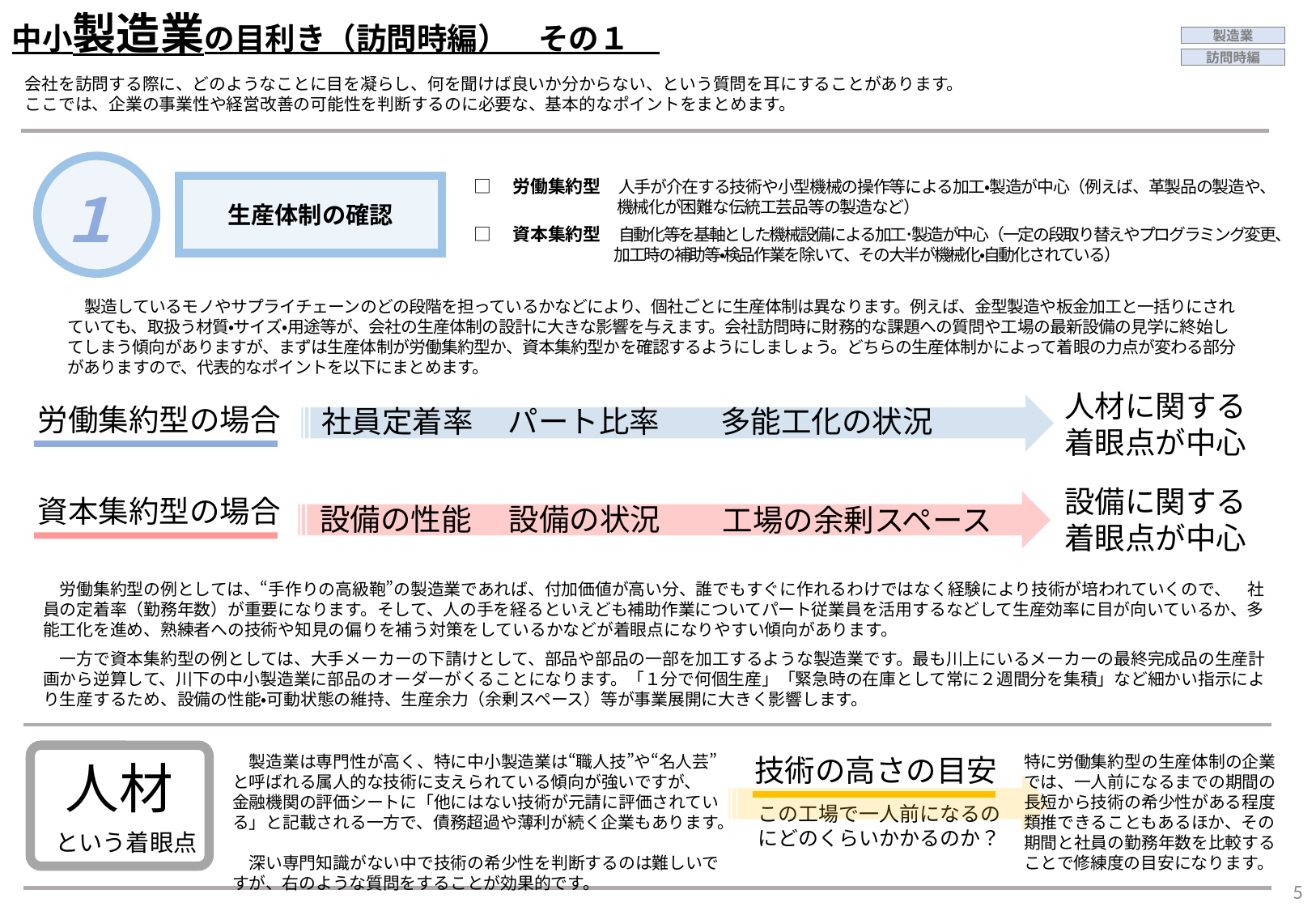

中小製造業の目利き（訪問時編）　その１
製造業
訪問時編
会社を訪問する際に、どのようなことに目を凝らし、何を聞けば良いか分からない、という質問を耳にすることがあります。ここでは、企業の事業性や経営改善の可能性を判断するのに必要な、基本的なポイントをまとめます。

１
□　労働集約型　人手が介在する技術や小型機械の操作等による加工・製造が中心（例えば、革製品の製造や、
　　　　　　　　　機械化が困難な伝統工芸品等の製造など）
生産体制の確認
□　資本集約型　自動化等を基軸とした機械設備による加工･製造が中心（一定の段取り替えやプログラミング変更、
　　　　　　　　　  加工時の補助等・検品作業を除いて、その大半が機械化・自動化されている）
　製造しているモノやサプライチェーンのどの段階を担っているかなどにより、個社ごとに生産体制は異なります。例えば、金型製造や板金加工と一括りにされていても、取扱う材質・サイズ・用途等が、会社の生産体制の設計に大きな影響を与えます。会社訪問時に財務的な課題への質問や工場の最新設備の見学に終始してしまう傾向がありますが、まずは生産体制が労働集約型か、資本集約型かを確認するようにしましょう。どちらの生産体制かによって着眼の力点が変わる部分がありますので、代表的なポイントを以下にまとめます。
人材に関する
着眼点が中心

労働集約型の場合
社員定着率
パート比率
多能工化の状況
設備に関する
着眼点が中心
資本集約型の場合

設備の性能
設備の状況
工場の余剰スペース
　労働集約型の例としては、“手作りの高級鞄”の製造業であれば、付加価値が高い分、誰でもすぐに作れるわけではなく経験により技術が培われていくので、　社員の定着率（勤務年数）が重要になります。そして、人の手を経るといえども補助作業についてパート従業員を活用するなどして生産効率に目が向いているか、多能工化を進め、熟練者への技術や知見の偏りを補う対策をしているかなどが着眼点になりやすい傾向があります。

　一方で資本集約型の例としては、大手メーカーの下請けとして、部品や部品の一部を加工するような製造業です。最も川上にいるメーカーの最終完成品の生産計画から逆算して、川下の中小製造業に部品のオーダーがくることになります。「１分で何個生産」「緊急時の在庫として常に２週間分を集積」など細かい指示により生産するため、設備の性能・可動状態の維持、生産余力（余剰スペース）等が事業展開に大きく影響します。

人材
という着眼点
　製造業は専門性が高く、特に中小製造業は“職人技”や“名人芸”
と呼ばれる属人的な技術に支えられている傾向が強いですが、　金融機関の評価シートに「他にはない技術が元請に評価されている」と記載される一方で、債務超過や薄利が続く企業もあります。
　深い専門知識がない中で技術の希少性を判断するのは難しいですが、右のような質問をすることが効果的です。
技術の高さの目安
この工場で一人前になるの
にどのくらいかかるのか？
特に労働集約型の生産体制の企業では、一人前になるまでの期間の長短から技術の希少性がある程度類推できることもあるほか、その期間と社員の勤務年数を比較することで修練度の目安になります。

5